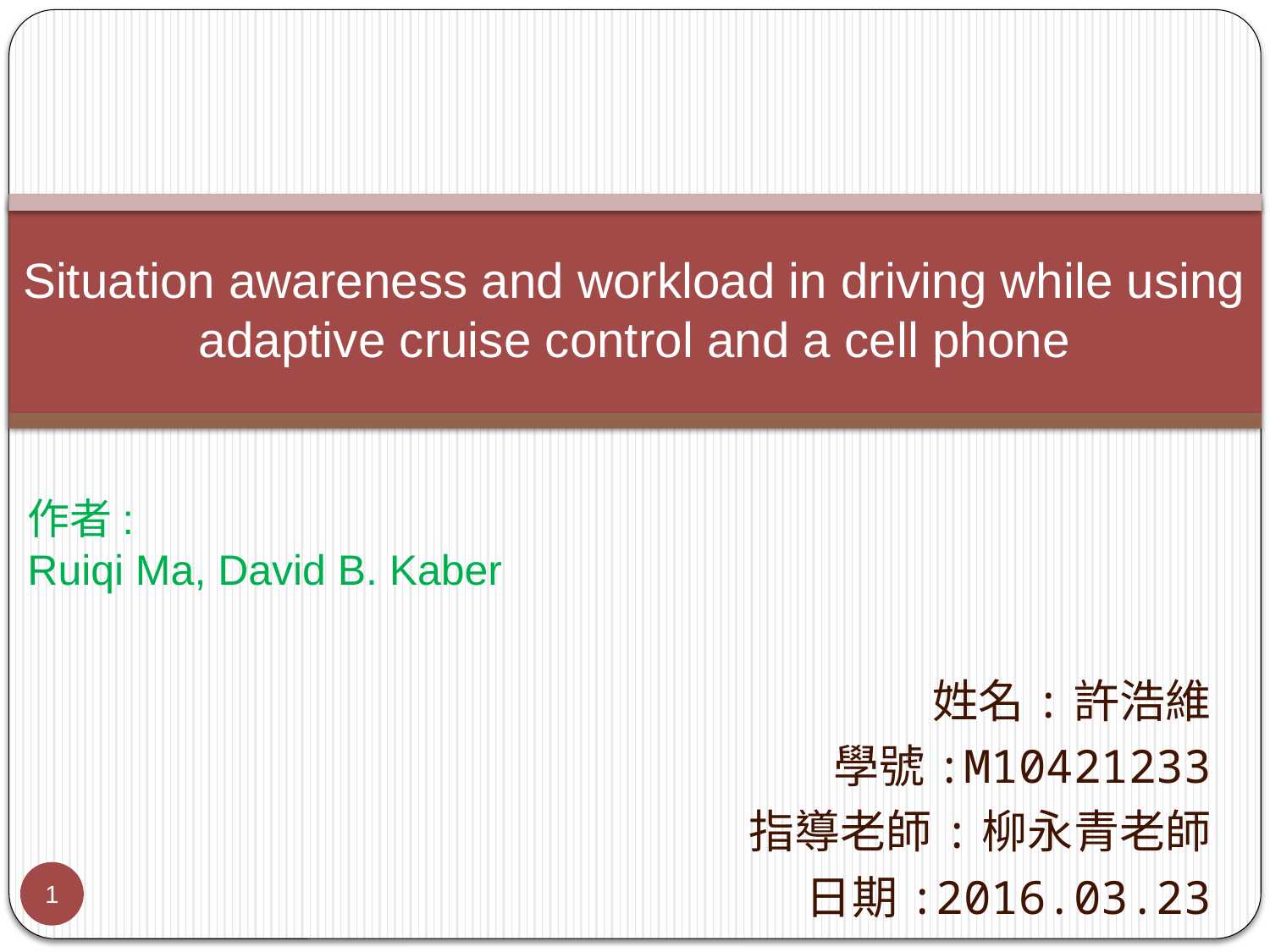

# Situation awareness and workload in driving while using adaptive cruise control and a cell phone
作者:
Ruiqi Ma, David B. Kaber
姓名:許浩維
學號:M10421233
指導老師:柳永青老師
日期:2016.03.23

1